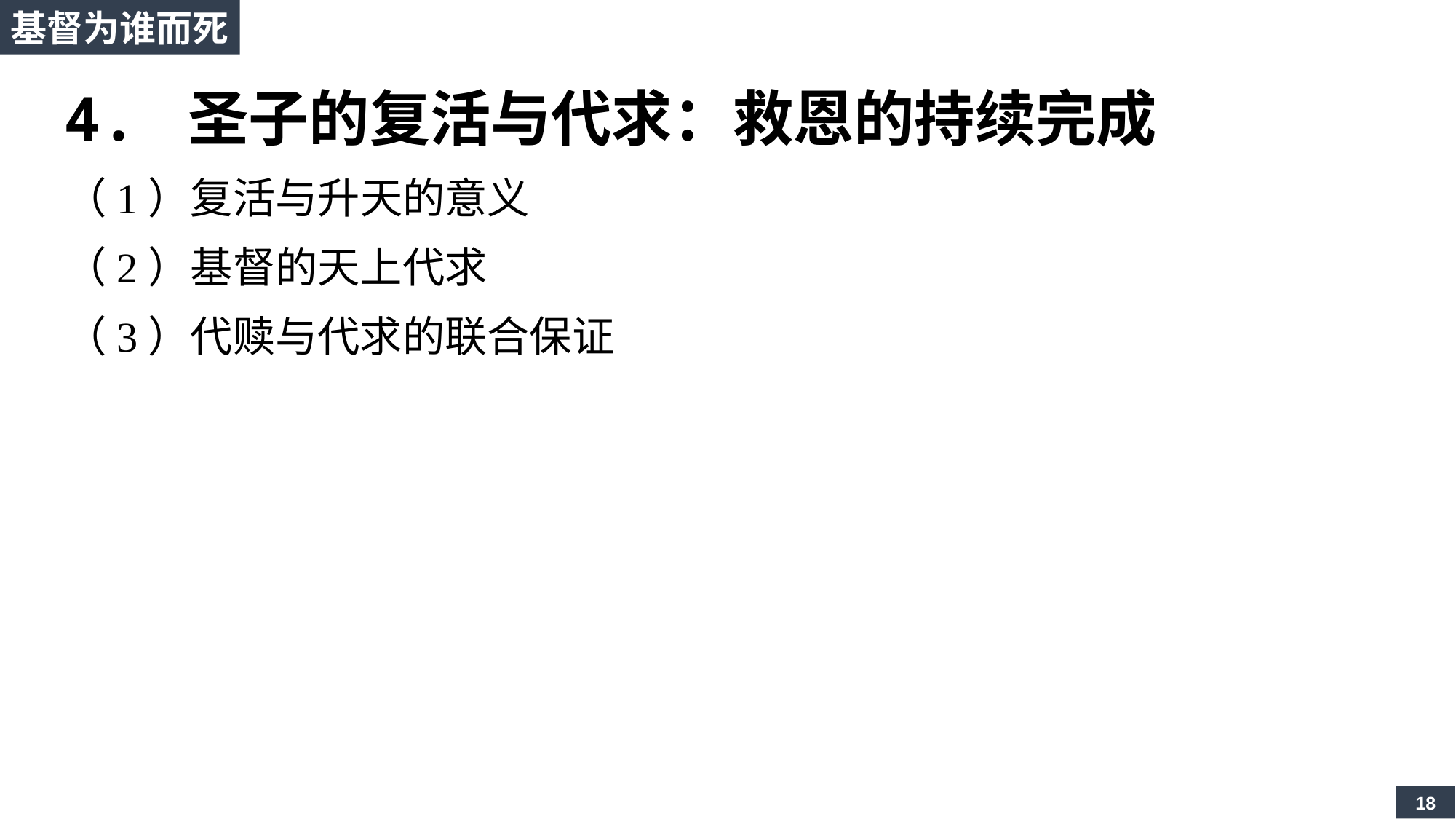

基督为谁而死
4. 圣子的复活与代求：救恩的持续完成
（1）复活与升天的意义
（2）基督的天上代求
（3）代赎与代求的联合保证
18